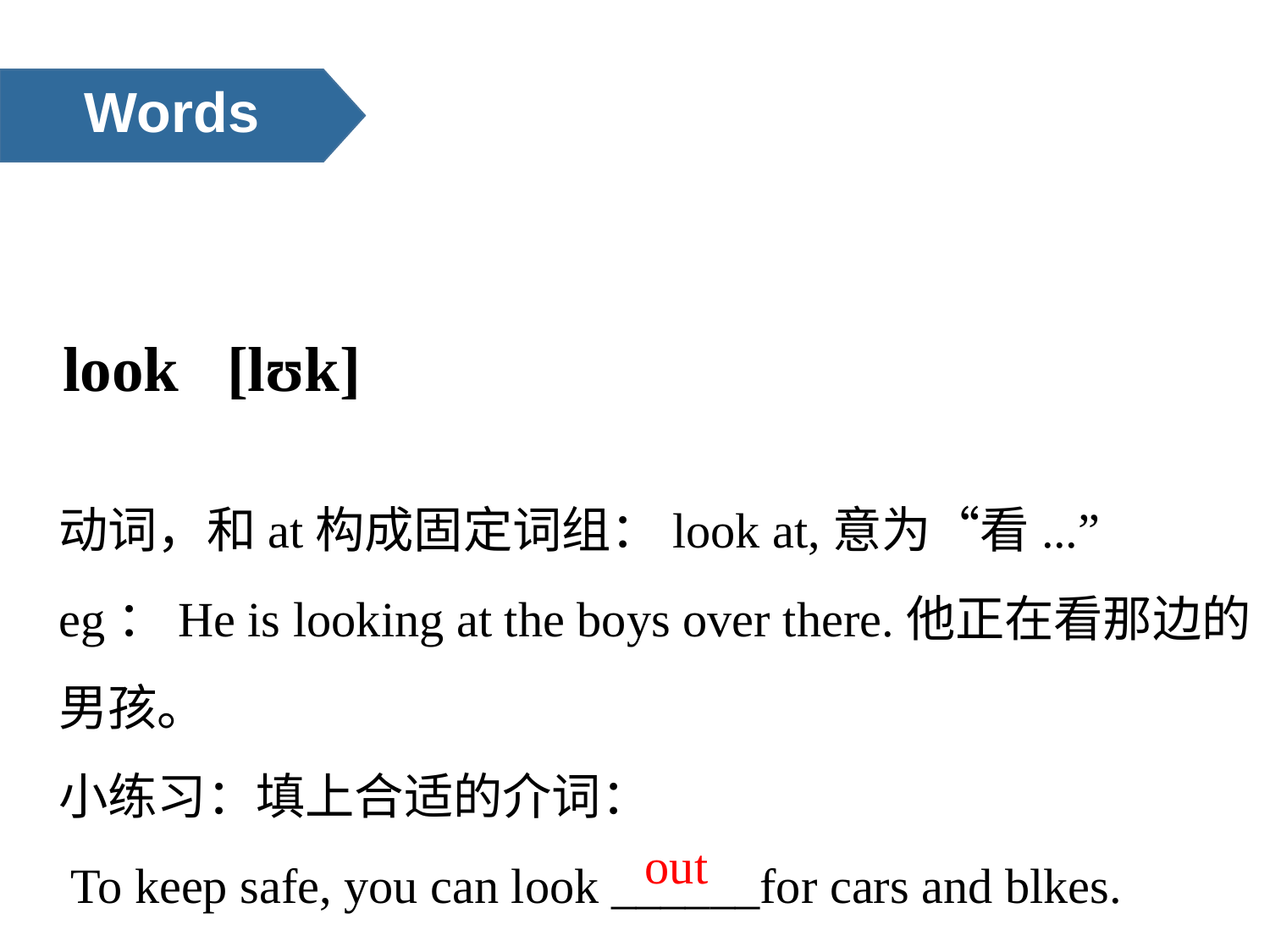

Words

 look   [lʊk]
动词，和at构成固定词组：look at,意为“看...”
eg：He is looking at the boys over there.他正在看那边的男孩。
小练习：填上合适的介词：
 To keep safe, you can look ______for cars and blkes.
out